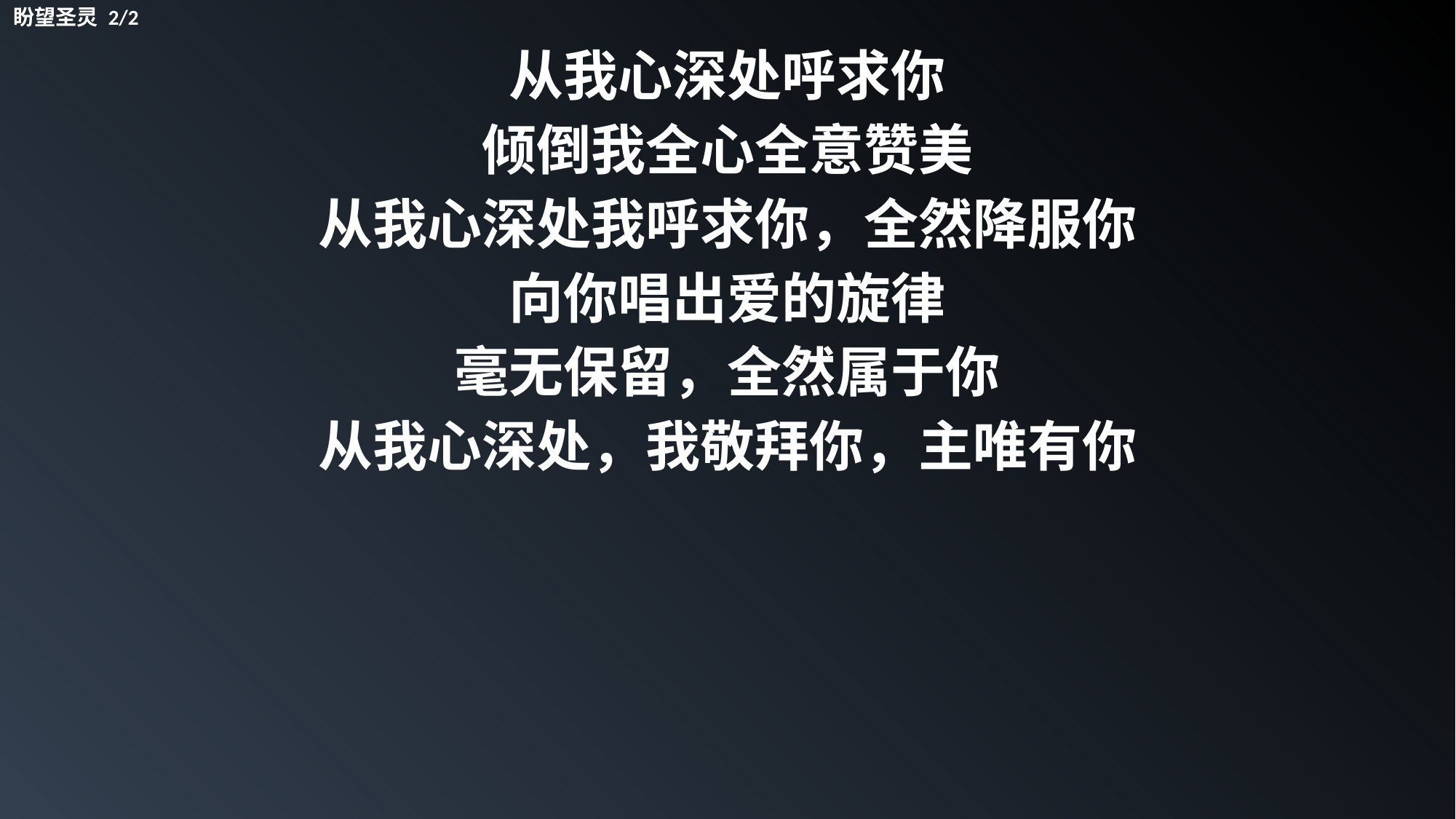

盼望圣灵 2/2
从我心深处呼求你
倾倒我全心全意赞美
从我心深处我呼求你，全然降服你
向你唱出爱的旋律
毫无保留，全然属于你
从我心深处，我敬拜你，主唯有你